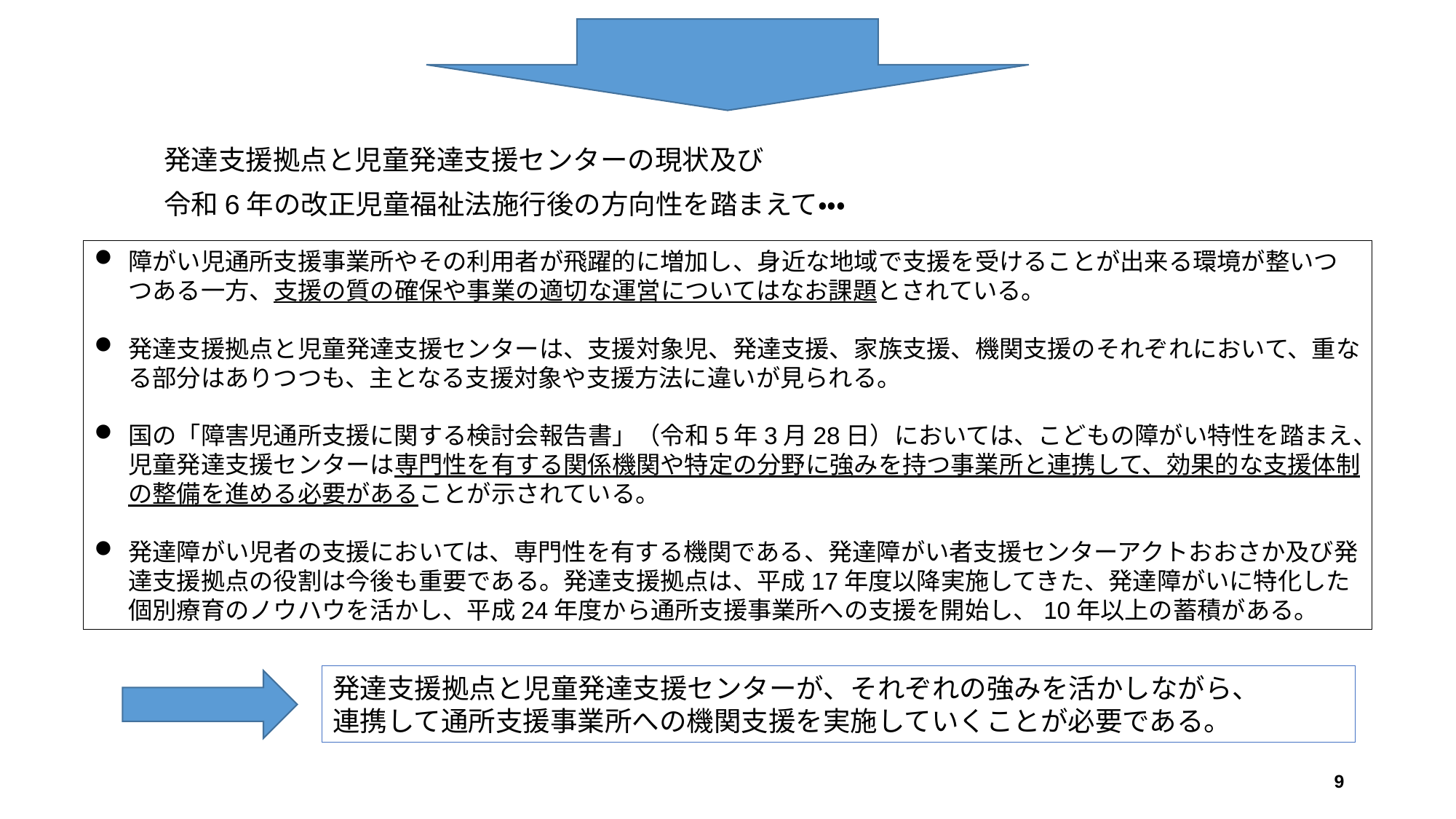

発達支援拠点と児童発達支援センターの現状及び
令和6年の改正児童福祉法施行後の方向性を踏まえて・・・

障がい児通所支援事業所やその利用者が飛躍的に増加し、身近な地域で支援を受けることが出来る環境が整いつつある一方、支援の質の確保や事業の適切な運営についてはなお課題とされている。

発達支援拠点と児童発達支援センターは、支援対象児、発達支援、家族支援、機関支援のそれぞれにおいて、重なる部分はありつつも、主となる支援対象や支援方法に違いが見られる。

国の「障害児通所支援に関する検討会報告書」（令和5年3月28日）においては、こどもの障がい特性を踏まえ、児童発達支援センターは専門性を有する関係機関や特定の分野に強みを持つ事業所と連携して、効果的な支援体制の整備を進める必要があることが示されている。

発達障がい児者の支援においては、専門性を有する機関である、発達障がい者支援センターアクトおおさか及び発達支援拠点の役割は今後も重要である。発達支援拠点は、平成17年度以降実施してきた、発達障がいに特化した個別療育のノウハウを活かし、平成24年度から通所支援事業所への支援を開始し、10年以上の蓄積がある。
発達支援拠点と児童発達支援センターが、それぞれの強みを活かしながら、
連携して通所支援事業所への機関支援を実施していくことが必要である。

9